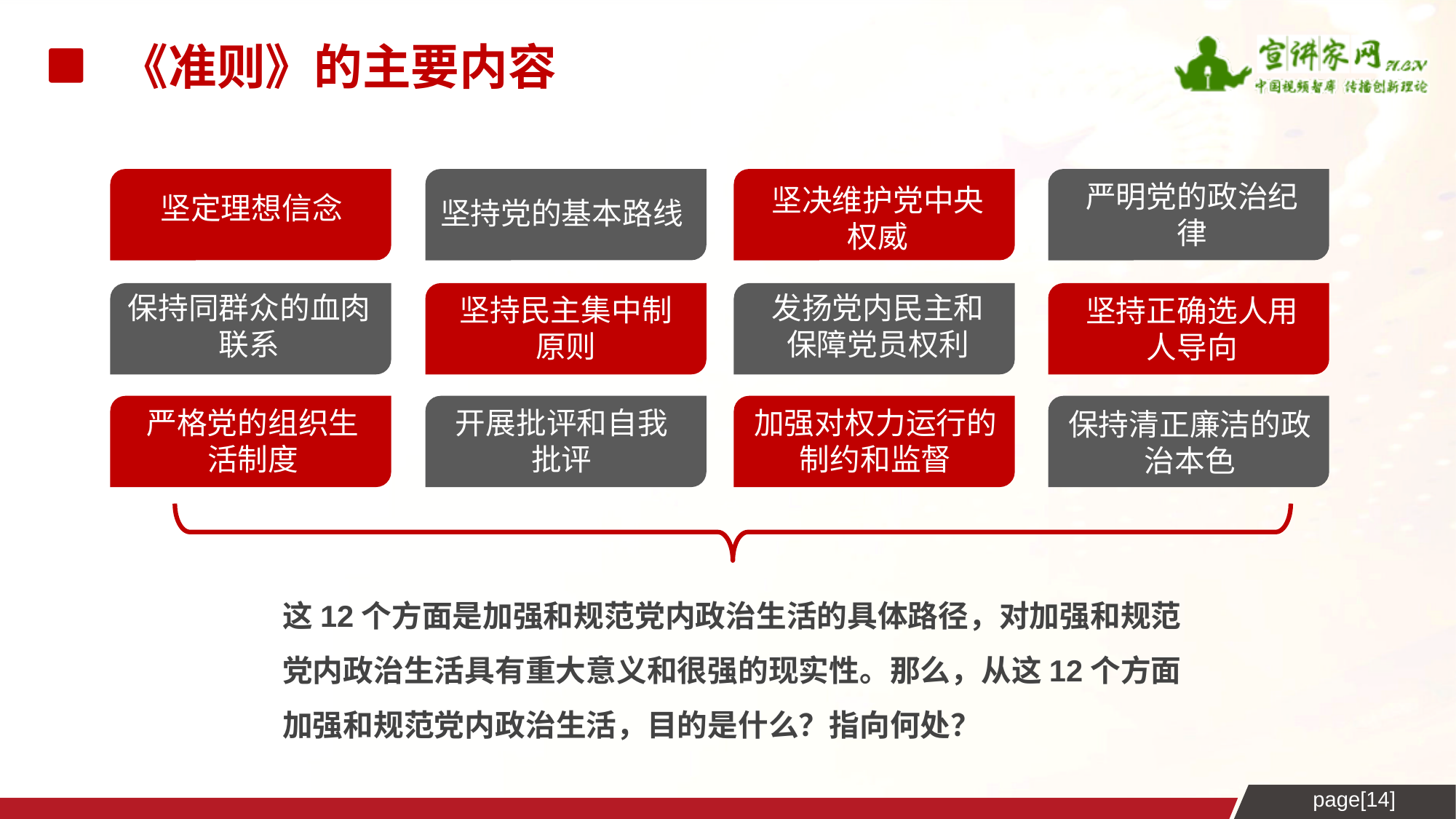

《准则》的主要内容

坚定理想信念

坚持党的基本路线

坚决维护党中央权威

严明党的政治纪律

保持同群众的血肉联系

坚持民主集中制原则

发扬党内民主和保障党员权利

坚持正确选人用人导向

严格党的组织生活制度

开展批评和自我批评

加强对权力运行的制约和监督

保持清正廉洁的政治本色
这12个方面是加强和规范党内政治生活的具体路径，对加强和规范党内政治生活具有重大意义和很强的现实性。那么，从这12个方面加强和规范党内政治生活，目的是什么？指向何处？